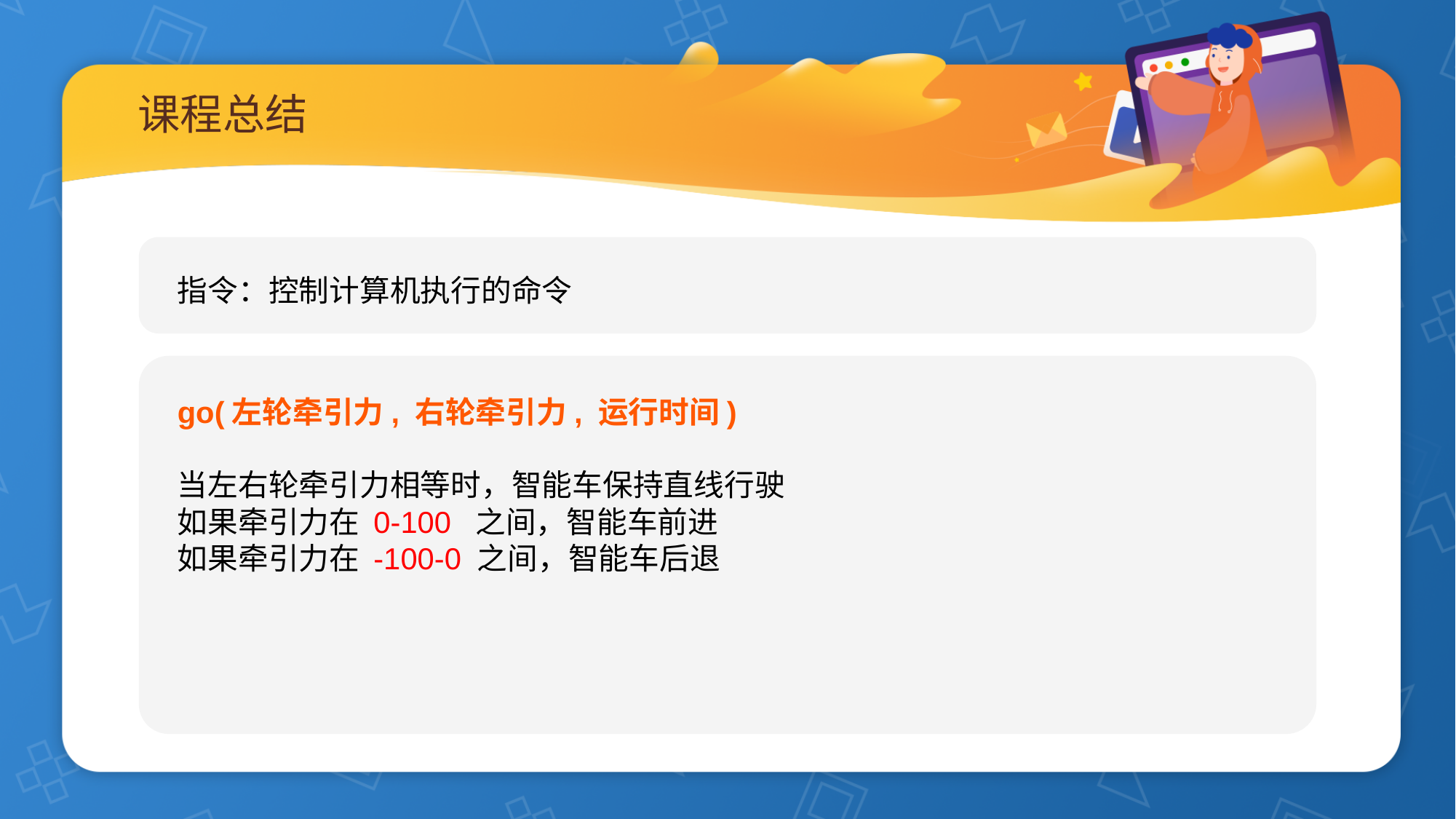

# 课程总结
指令：控制计算机执行的命令
go(左轮牵引力, 右轮牵引力, 运行时间)

当左右轮牵引力相等时，智能车保持直线行驶
如果牵引力在 0-100  之间，智能车前进
如果牵引力在 -100-0 之间，智能车后退